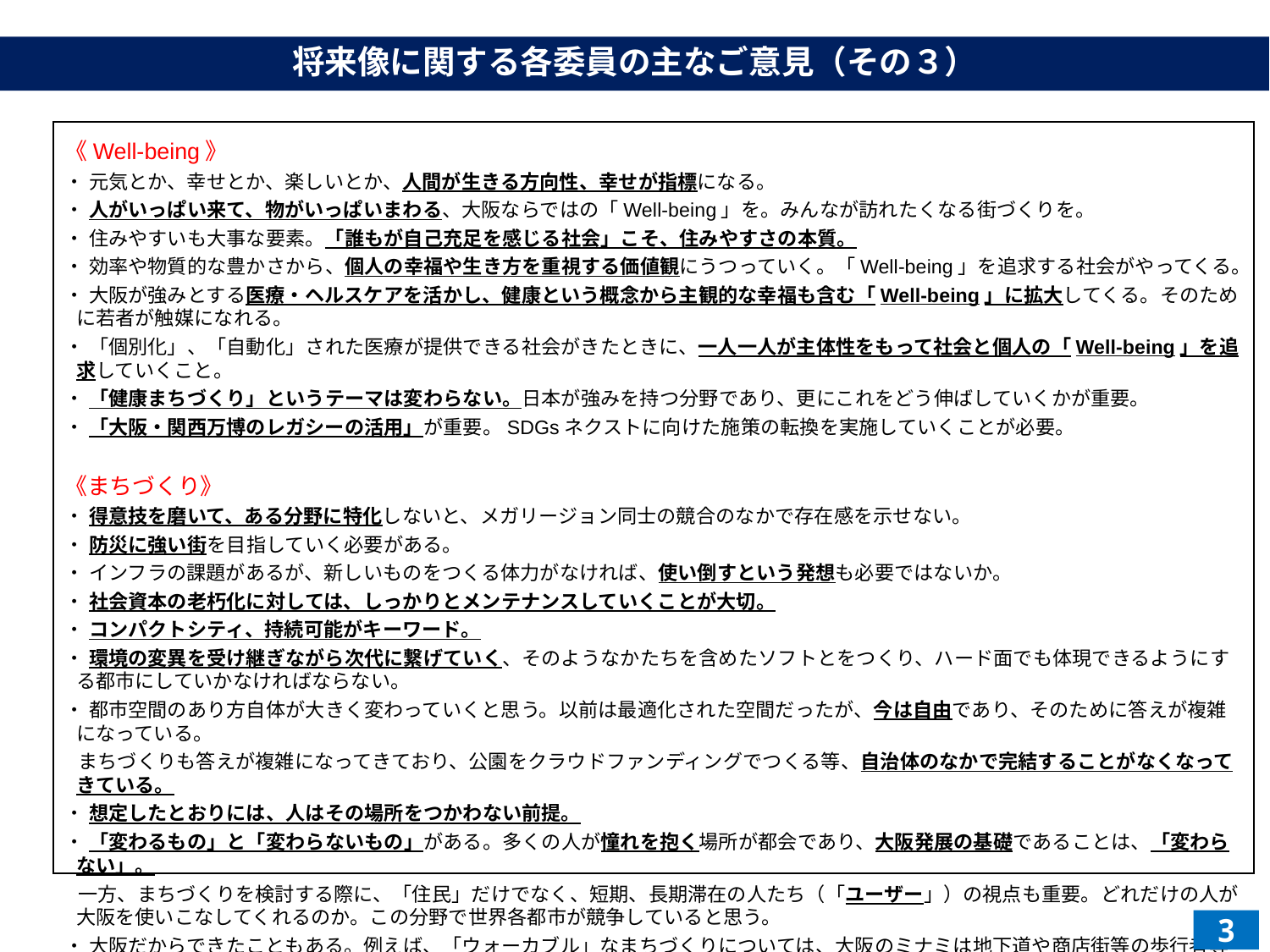

# 将来像に関する各委員の主なご意見（その３）

《Well-being》
・ 元気とか、幸せとか、楽しいとか、人間が生きる方向性、幸せが指標になる。
・ 人がいっぱい来て、物がいっぱいまわる、大阪ならではの「Well-being」を。みんなが訪れたくなる街づくりを。
・ 住みやすいも大事な要素。「誰もが自己充足を感じる社会」こそ、住みやすさの本質。
・ 効率や物質的な豊かさから、個人の幸福や生き方を重視する価値観にうつっていく。「Well-being」を追求する社会がやってくる。
・ 大阪が強みとする医療・ヘルスケアを活かし、健康という概念から主観的な幸福も含む「Well-being」に拡大してくる。そのために若者が触媒になれる。
・ 「個別化」、「自動化」された医療が提供できる社会がきたときに、一人一人が主体性をもって社会と個人の「Well-being」を追求していくこと。
・ 「健康まちづくり」というテーマは変わらない。日本が強みを持つ分野であり、更にこれをどう伸ばしていくかが重要。
・ 「大阪・関西万博のレガシーの活用」が重要。SDGsネクストに向けた施策の転換を実施していくことが必要。

《まちづくり》
・ 得意技を磨いて、ある分野に特化しないと、メガリージョン同士の競合のなかで存在感を示せない。
・ 防災に強い街を目指していく必要がある。
・ インフラの課題があるが、新しいものをつくる体力がなければ、使い倒すという発想も必要ではないか。
・ 社会資本の老朽化に対しては、しっかりとメンテナンスしていくことが大切。
・ コンパクトシティ、持続可能がキーワード。
・ 環境の変異を受け継ぎながら次代に繋げていく、そのようなかたちを含めたソフトとをつくり、ハード面でも体現できるようにする都市にしていかなければならない。
・ 都市空間のあり方自体が大きく変わっていくと思う。以前は最適化された空間だったが、今は自由であり、そのために答えが複雑になっている。
  まちづくりも答えが複雑になってきており、公園をクラウドファンディングでつくる等、自治体のなかで完結することがなくなってきている。
・ 想定したとおりには、人はその場所をつかわない前提。
・ 「変わるもの」と「変わらないもの」がある。多くの人が憧れを抱く場所が都会であり、大阪発展の基礎であることは、「変わらない」。
  一方、まちづくりを検討する際に、「住民」だけでなく、短期、長期滞在の人たち（「ユーザー」）の視点も重要。どれだけの人が大阪を使いこなしてくれるのか。この分野で世界各都市が競争していると思う。
・ 大阪だからできたこともある。例えば、「ウォーカブル」なまちづくりについては、大阪のミナミは地下道や商店街等の歩行者専用のエリアが早くから確保されていたにもかかわらず、強く訴求する概念が当時はなかった。要は自らの特徴とか、伸ばすべきところを評価する概念とか言葉が必要。

3